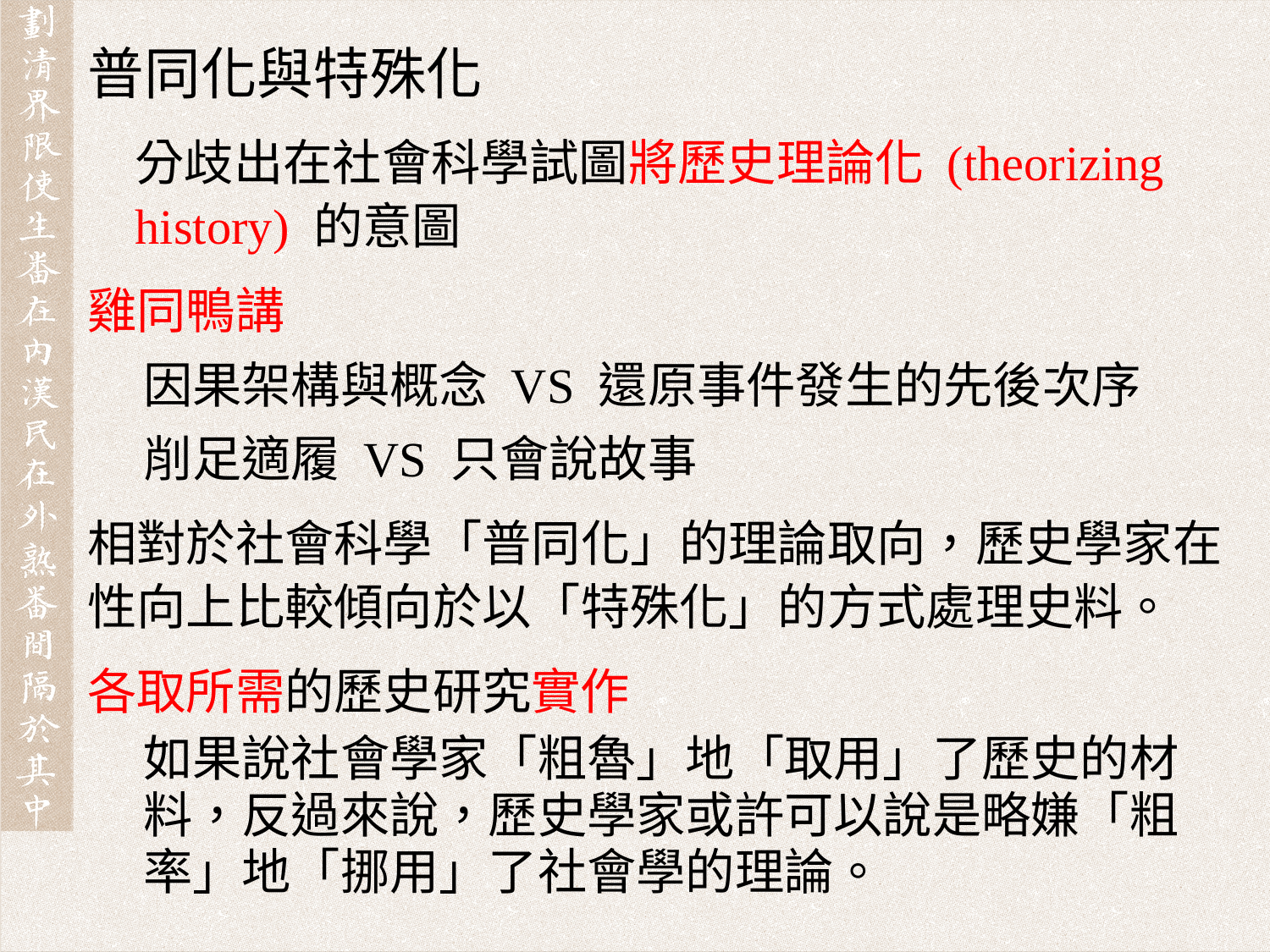

普同化與特殊化
分歧出在社會科學試圖將歷史理論化 (theorizing history) 的意圖
雞同鴨講
因果架構與概念 VS 還原事件發生的先後次序
削足適履 VS 只會說故事
相對於社會科學「普同化」的理論取向，歷史學家在性向上比較傾向於以「特殊化」的方式處理史料。
各取所需的歷史研究實作
如果說社會學家「粗魯」地「取用」了歷史的材料，反過來說，歷史學家或許可以說是略嫌「粗率」地「挪用」了社會學的理論。